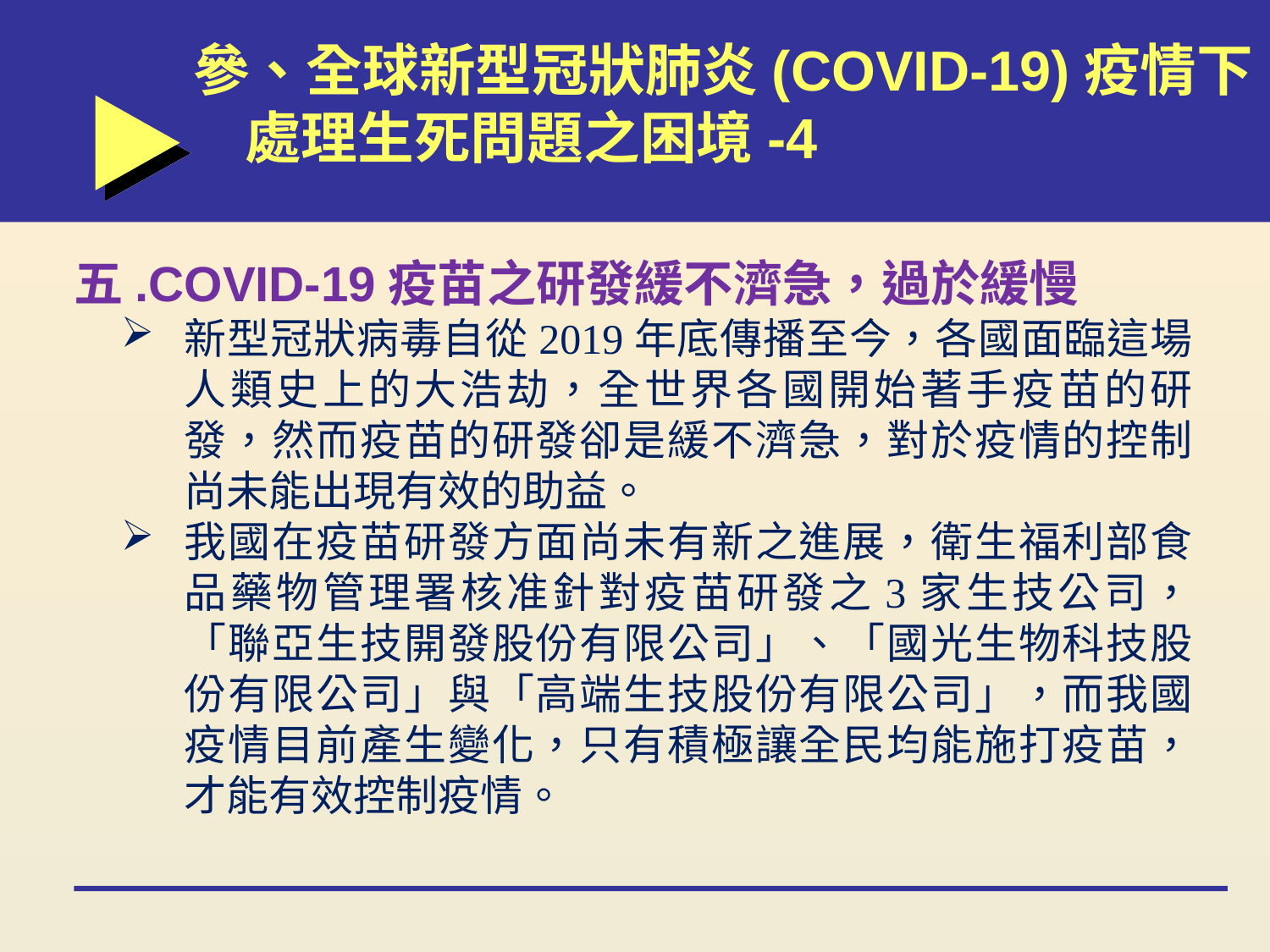

參、全球新型冠狀肺炎(COVID-19)疫情下
    處理生死問題之困境-4
 五.COVID-19疫苗之研發緩不濟急，過於緩慢
新型冠狀病毒自從2019年底傳播至今，各國面臨這場人類史上的大浩劫，全世界各國開始著手疫苗的研發，然而疫苗的研發卻是緩不濟急，對於疫情的控制尚未能出現有效的助益。
我國在疫苗研發方面尚未有新之進展，衛生福利部食品藥物管理署核准針對疫苗研發之3家生技公司，「聯亞生技開發股份有限公司」、「國光生物科技股份有限公司」與「高端生技股份有限公司」，而我國疫情目前產生變化，只有積極讓全民均能施打疫苗，才能有效控制疫情。